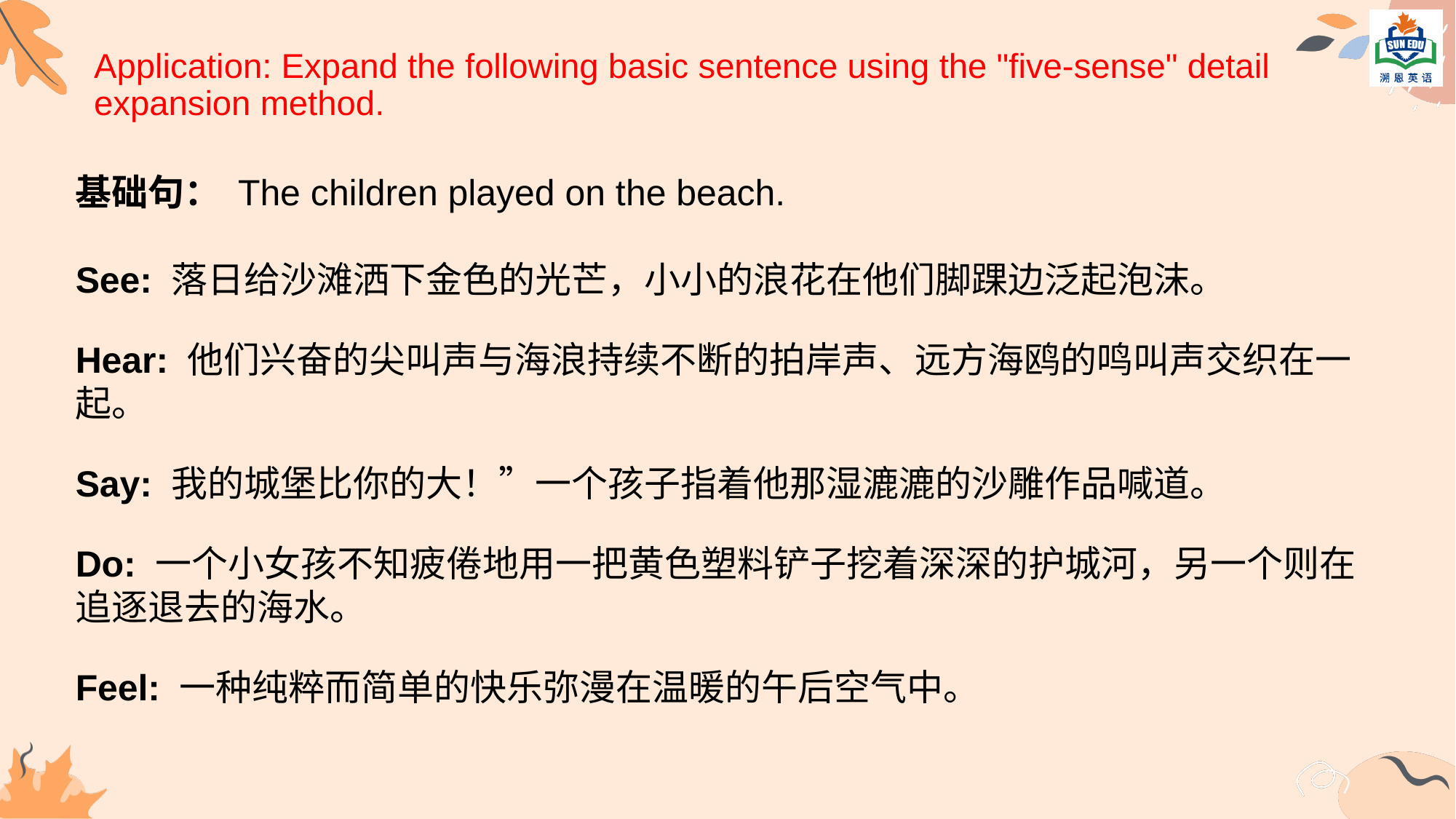

# Application: Expand the following basic sentence using the "five-sense" detail expansion method.
基础句：​​ The children played on the beach.
​​
​See:​​ 落日给沙滩洒下金色的光芒，小小的浪花在他们脚踝边泛起泡沫。

​Hear:​​ 他们兴奋的尖叫声与海浪持续不断的拍岸声、远方海鸥的鸣叫声交织在一起。

​Say:​​ 我的城堡比你的大！”一个孩子指着他那湿漉漉的沙雕作品喊道。

​Do:​​ 一个小女孩不知疲倦地用一把黄色塑料铲子挖着深深的护城河，另一个则在追逐退去的海水。

​Feel:​​ 一种纯粹而简单的快乐弥漫在温暖的午后空气中。

​